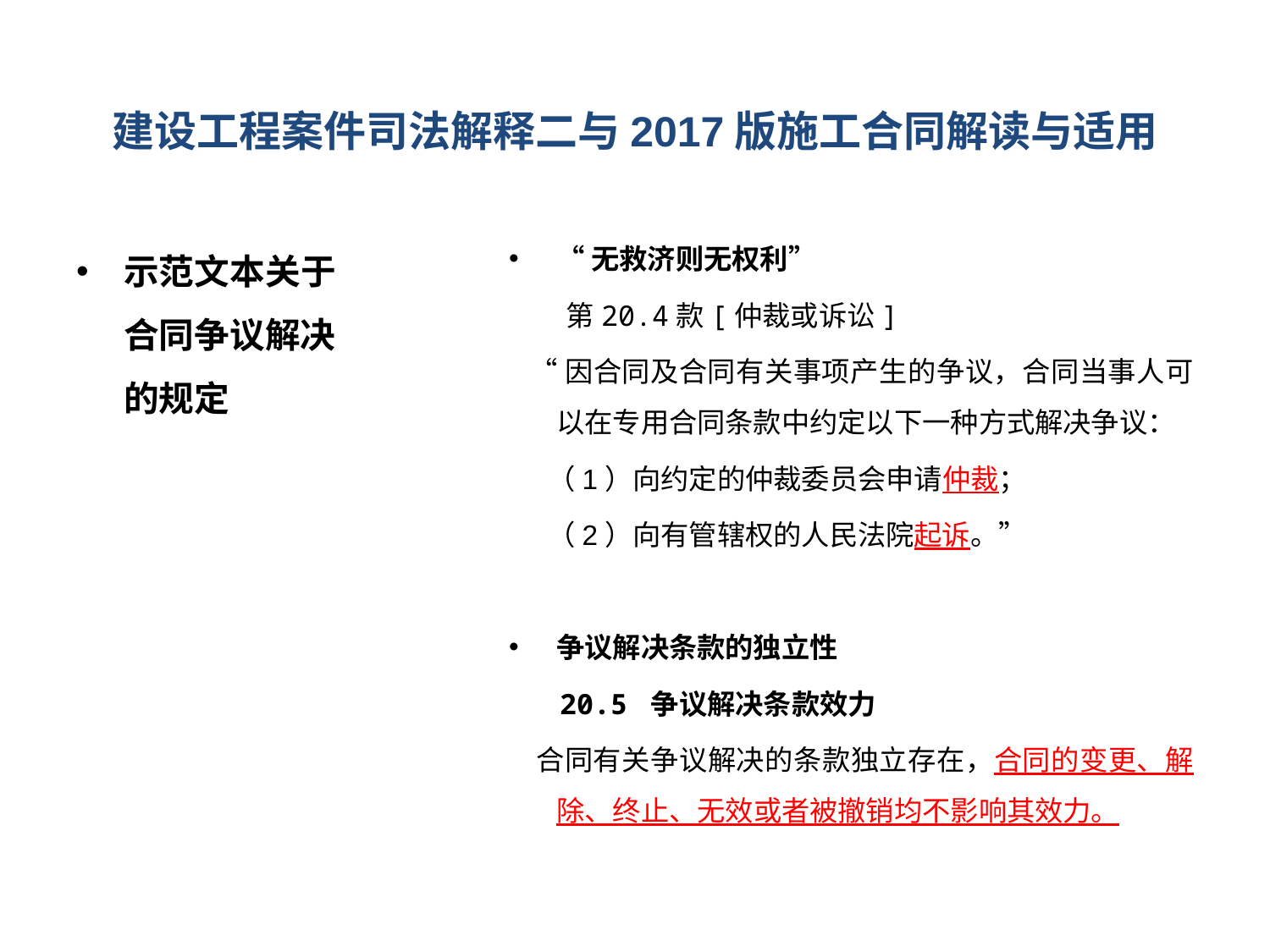

# 建设工程案件司法解释二与2017版施工合同解读与适用
“无救济则无权利”
        第20.4款[仲裁或诉讼]
   “因合同及合同有关事项产生的争议，合同当事人可以在专用合同条款中约定以下一种方式解决争议：
     （1）向约定的仲裁委员会申请仲裁；
     （2）向有管辖权的人民法院起诉。”

争议解决条款的独立性
   20.5 争议解决条款效力
   合同有关争议解决的条款独立存在，合同的变更、解除、终止、无效或者被撤销均不影响其效力。
示范文本关于合同争议解决的规定
62